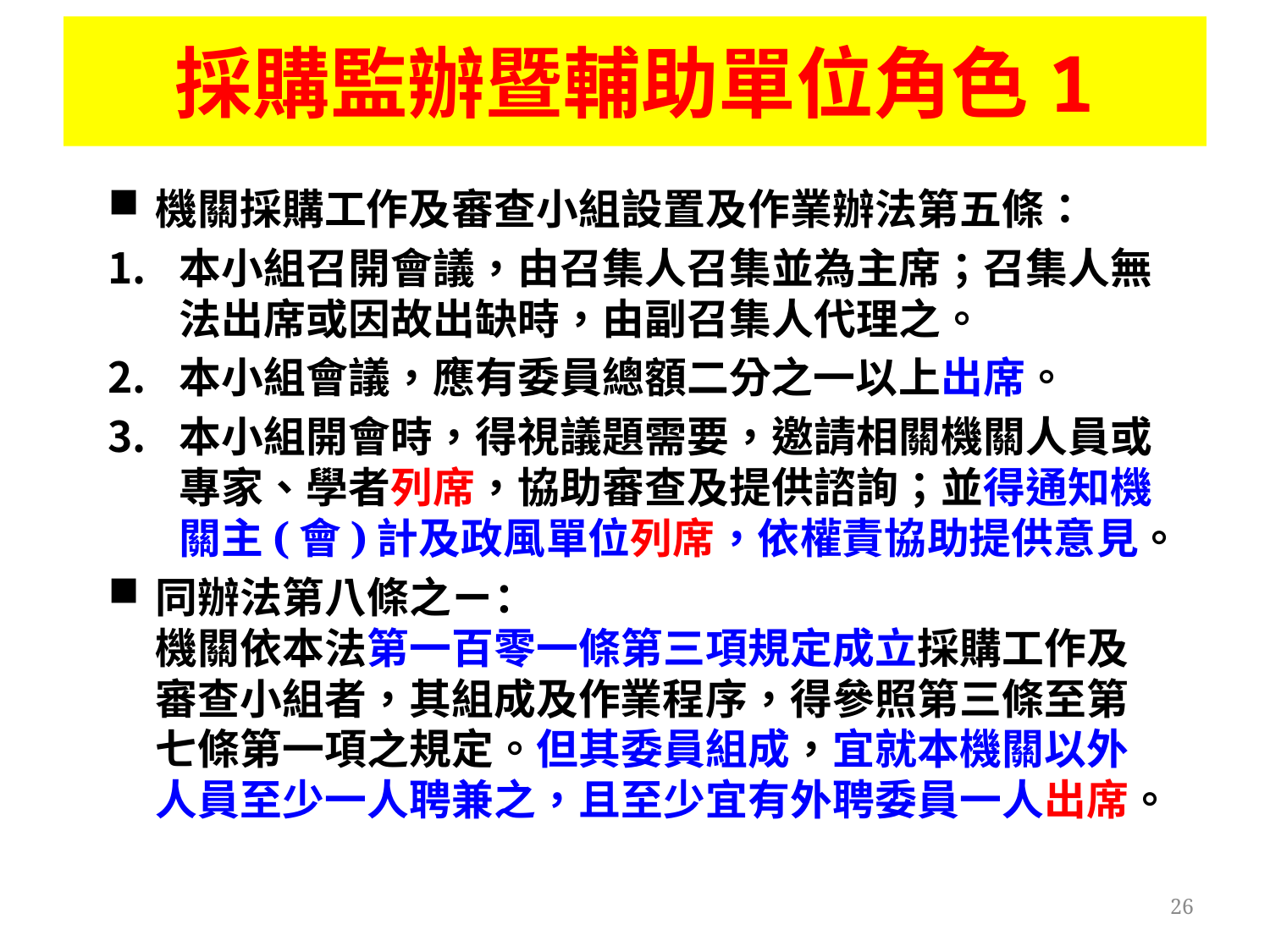

# 採購監辦暨輔助單位角色1
機關採購工作及審查小組設置及作業辦法第五條：
本小組召開會議，由召集人召集並為主席；召集人無法出席或因故出缺時，由副召集人代理之。
本小組會議，應有委員總額二分之一以上出席。
本小組開會時，得視議題需要，邀請相關機關人員或專家、學者列席，協助審查及提供諮詢；並得通知機關主(會)計及政風單位列席，依權責協助提供意見。
同辦法第八條之ㄧ：
機關依本法第一百零一條第三項規定成立採購工作及審查小組者，其組成及作業程序，得參照第三條至第七條第一項之規定。但其委員組成，宜就本機關以外人員至少一人聘兼之，且至少宜有外聘委員一人出席。

26